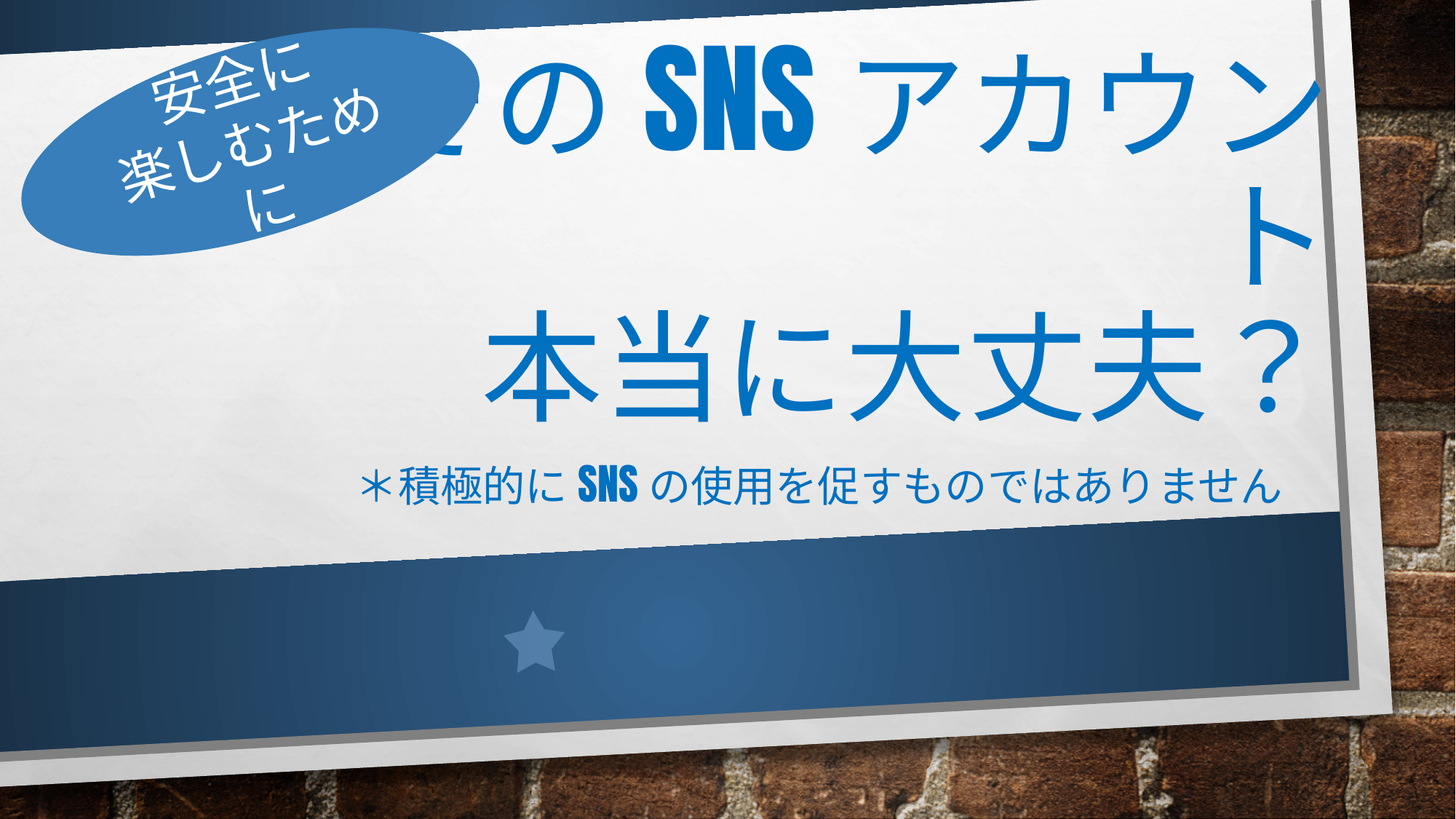

安全に
楽しむために
# そのSNSアカウント 本当に大丈夫？
＊積極的にSNSの使用を促すものではありません